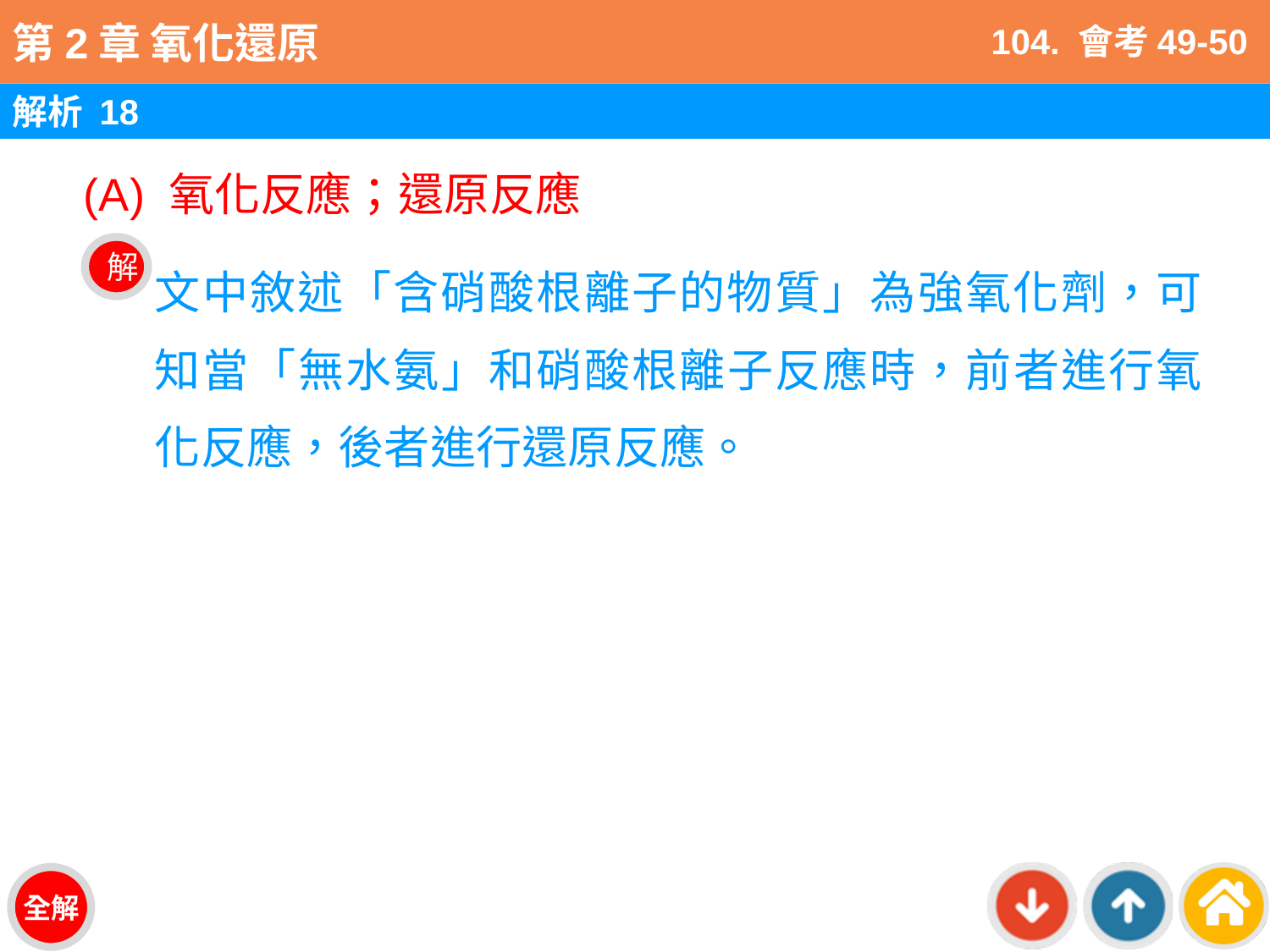

104. 會考49-50
解析 18
(A) 氧化反應；還原反應
文中敘述「含硝酸根離子的物質」為強氧化劑，可知當「無水氨」和硝酸根離子反應時，前者進行氧化反應，後者進行還原反應。
解
全解